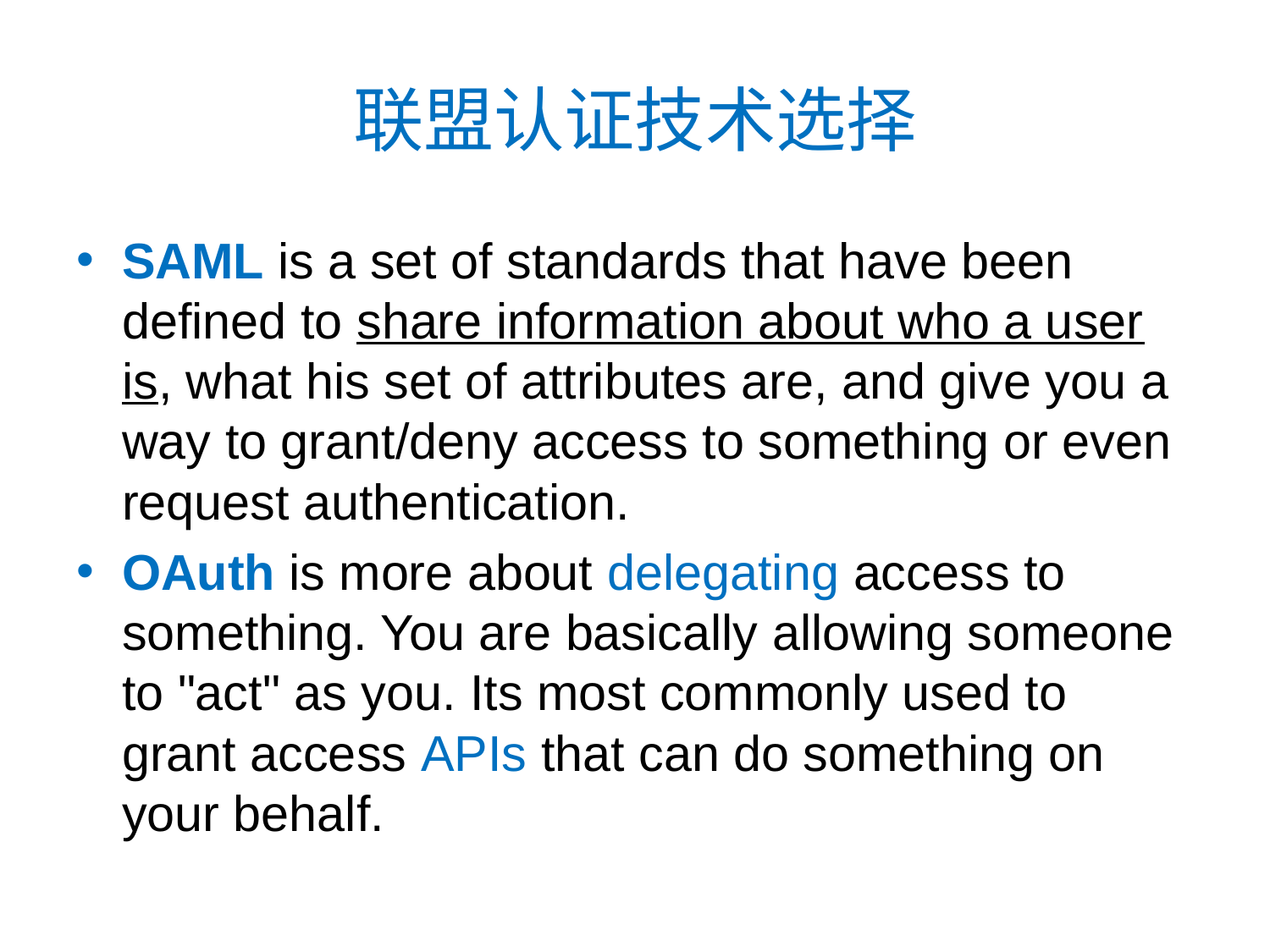

# 联盟认证技术选择
SAML is a set of standards that have been defined to share information about who a user is, what his set of attributes are, and give you a way to grant/deny access to something or even request authentication.
OAuth is more about delegating access to something. You are basically allowing someone to "act" as you. Its most commonly used to grant access APIs that can do something on your behalf.